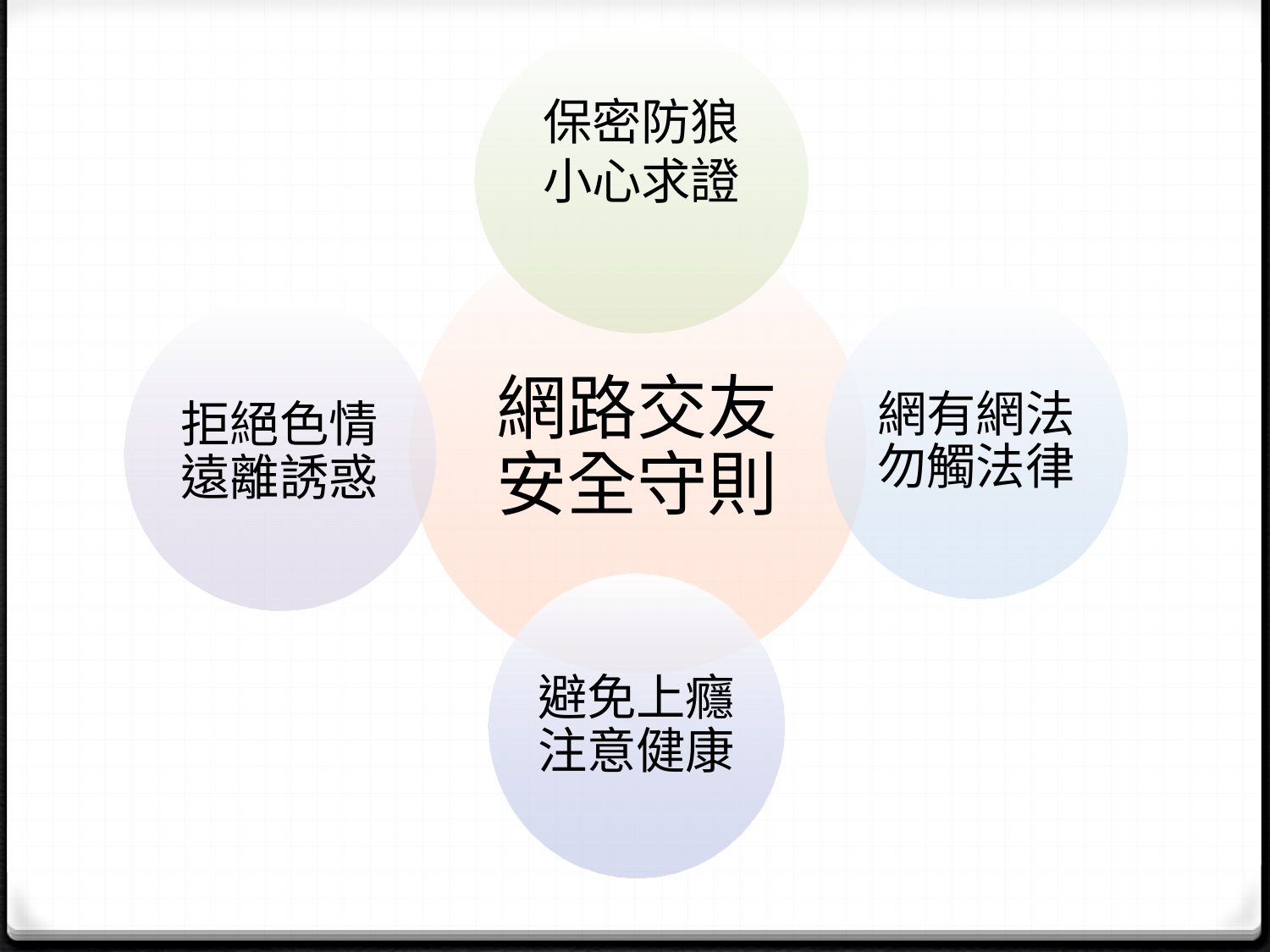

網路交友安全守則
保密防狼小心求證

網有網法勿觸法律
避免上癮注意健康
拒絕色情遠離誘惑